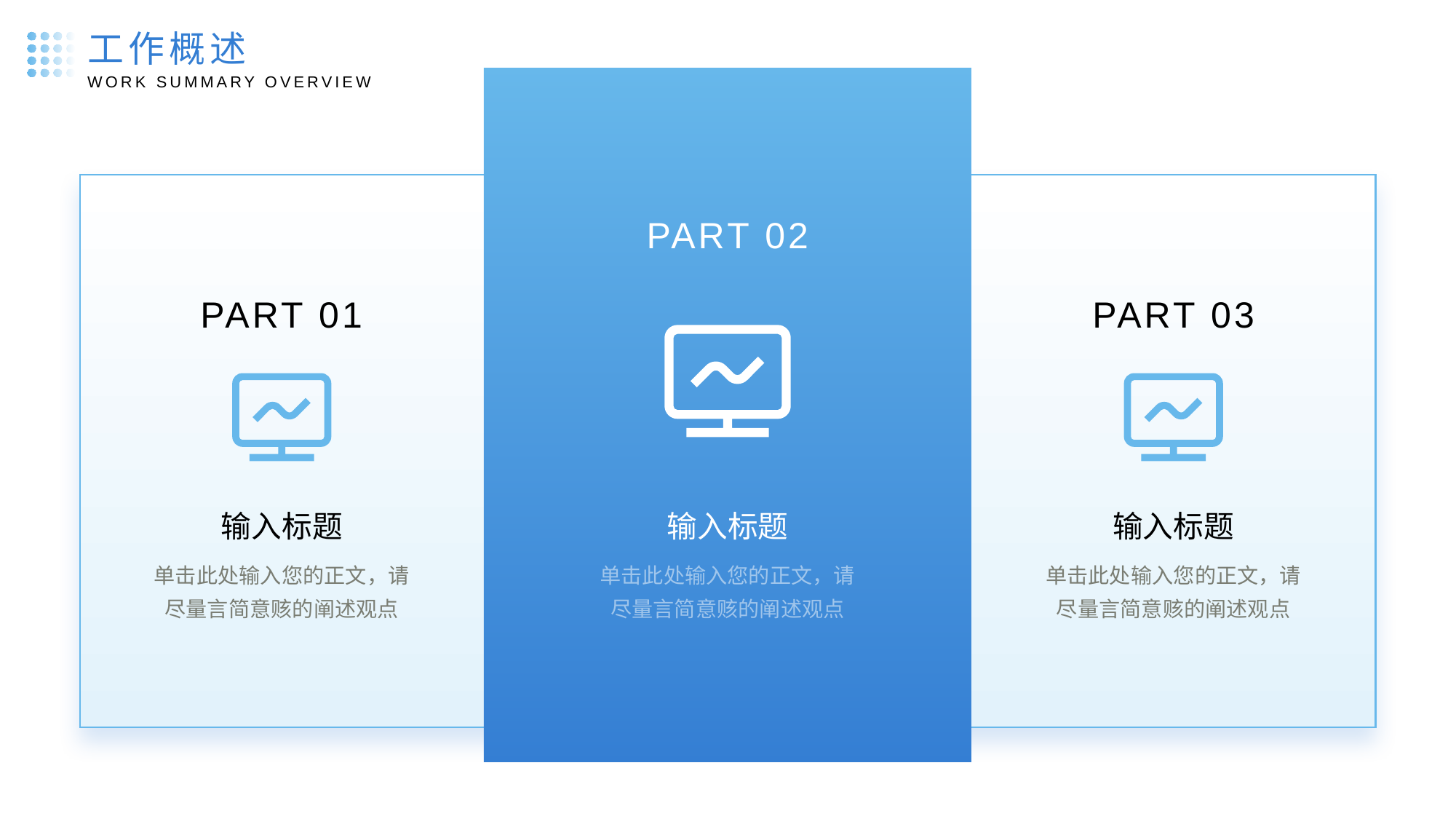

工作概述
WORK SUMMARY OVERVIEW

PART 02

输入标题
单击此处输入您的正文，请尽量言简意赅的阐述观点
PART 01

输入标题
单击此处输入您的正文，请尽量言简意赅的阐述观点
PART 03

输入标题
单击此处输入您的正文，请尽量言简意赅的阐述观点